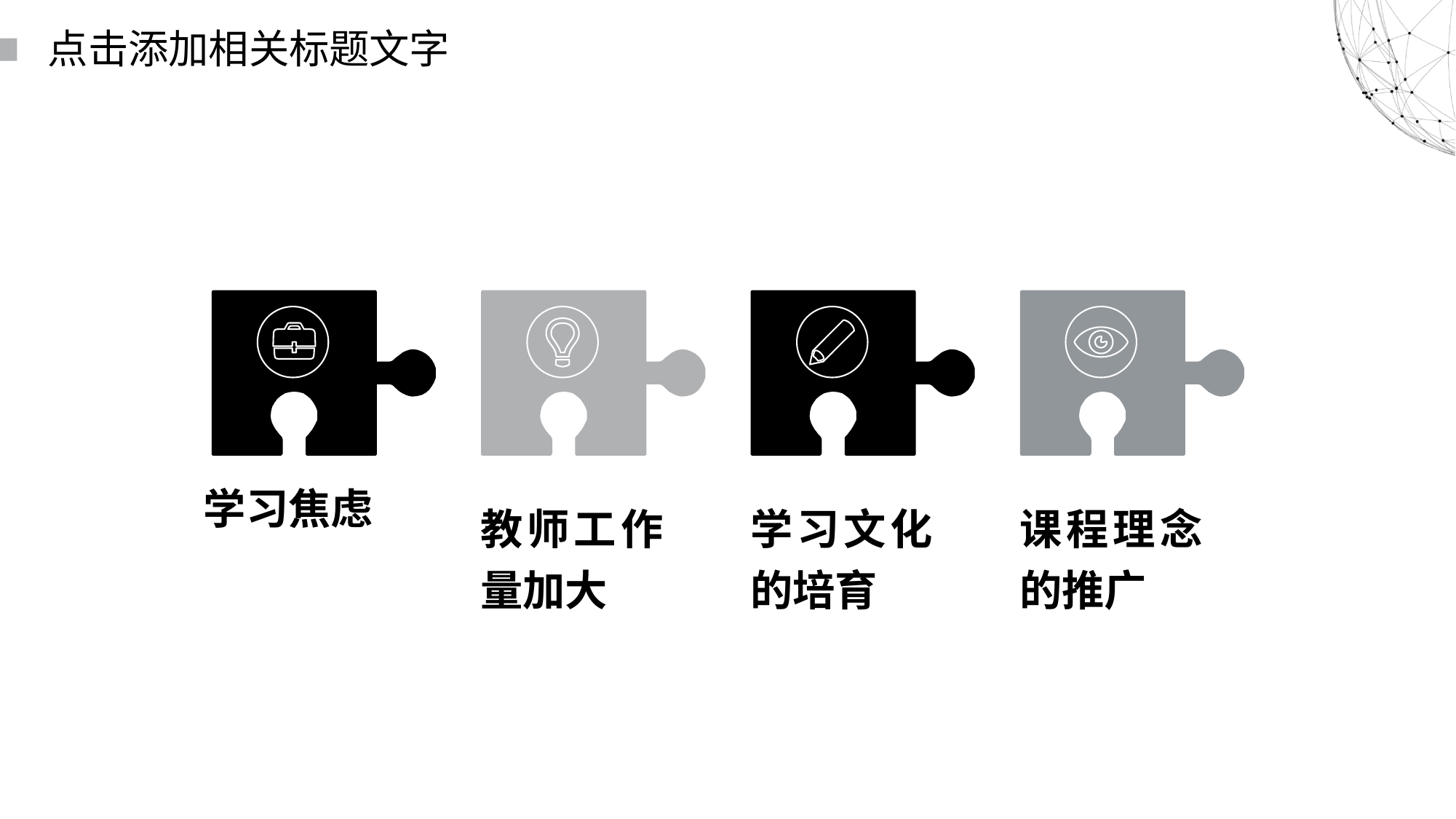

读书派booklist免费出品
禁止任何二次分享、售卖
本人法律专业，请勿以身试法
读书派booklist免费出品
这部分内容不影响PPT播放
尊重原创，请勿以身试法，二次分享或倒卖

读书派booklist免费出品
禁止任何二次分享、售卖
本人法律专业，请勿以身试法
读书派booklist免费出品
这部分内容不影响PPT播放
尊重原创，请勿以身试法，二次分享或倒卖

点击添加相关标题文字

学习焦虑
教师工作量加大
学习文化的培育
课程理念的推广

读书派booklist免费出品
禁止任何二次分享、售卖
本人法律专业，请勿以身试法
读书派booklist免费出品
这部分内容不影响PPT播放
尊重原创，请勿以身试法，二次分享或倒卖

读书派booklist免费出品
禁止任何二次分享、售卖
本人法律专业，请勿以身试法
读书派booklist免费出品
这部分内容不影响PPT播放
尊重原创，请勿以身试法，二次分享或倒卖